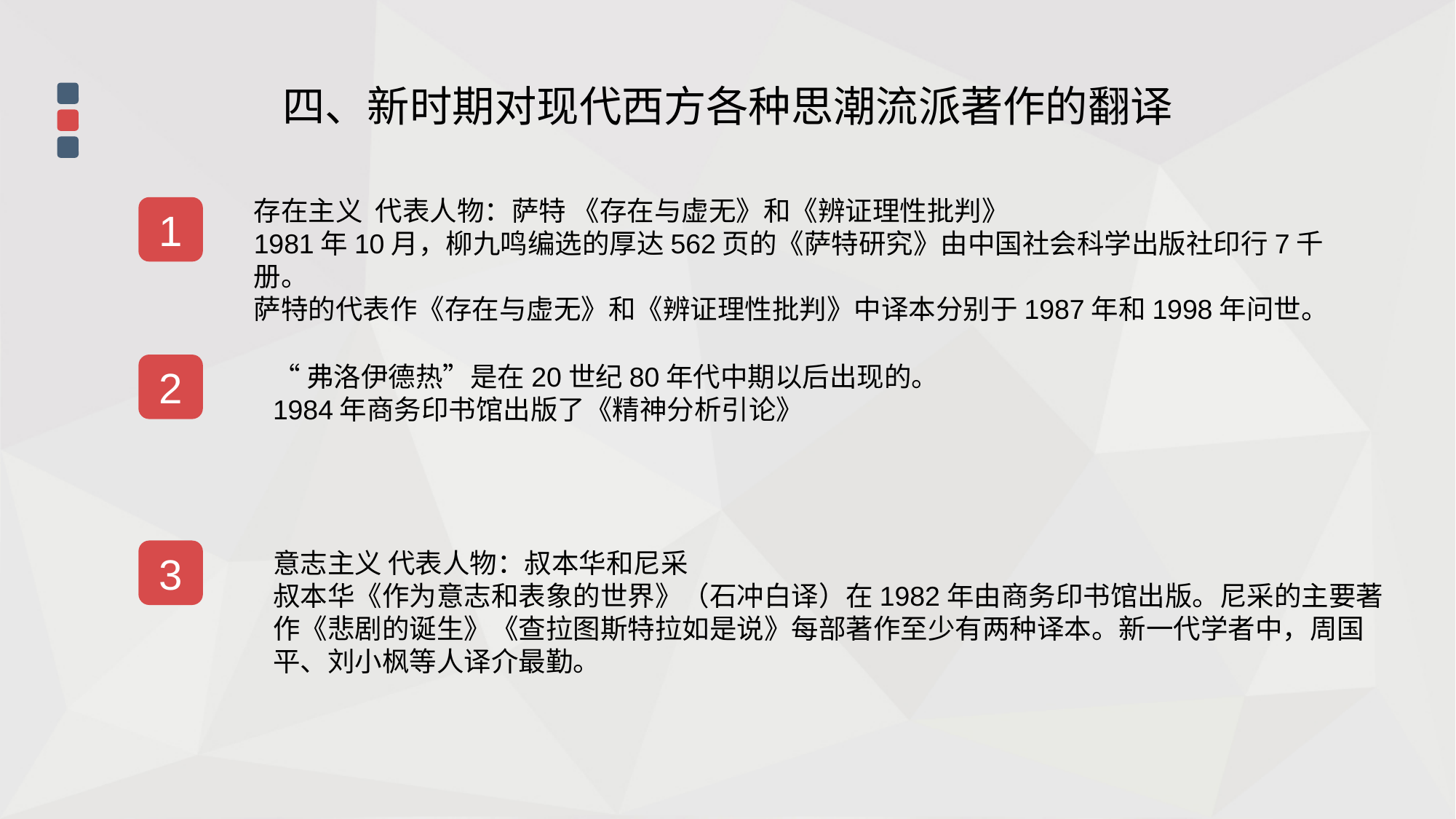

四、新时期对现代西方各种思潮流派著作的翻译
存在主义  代表人物：萨特 《存在与虚无》和《辨证理性批判》
1981年10月，柳九鸣编选的厚达562页的《萨特研究》由中国社会科学出版社印行7千册。
萨特的代表作《存在与虚无》和《辨证理性批判》中译本分别于1987年和1998年问世。

1
2
“弗洛伊德热”是在20世纪80年代中期以后出现的。
1984年商务印书馆出版了《精神分析引论》
意志主义 代表人物：叔本华和尼采
叔本华《作为意志和表象的世界》（石冲白译）在1982年由商务印书馆出版。尼采的主要著作《悲剧的诞生》《查拉图斯特拉如是说》每部著作至少有两种译本。新一代学者中，周国平、刘小枫等人译介最勤。
3